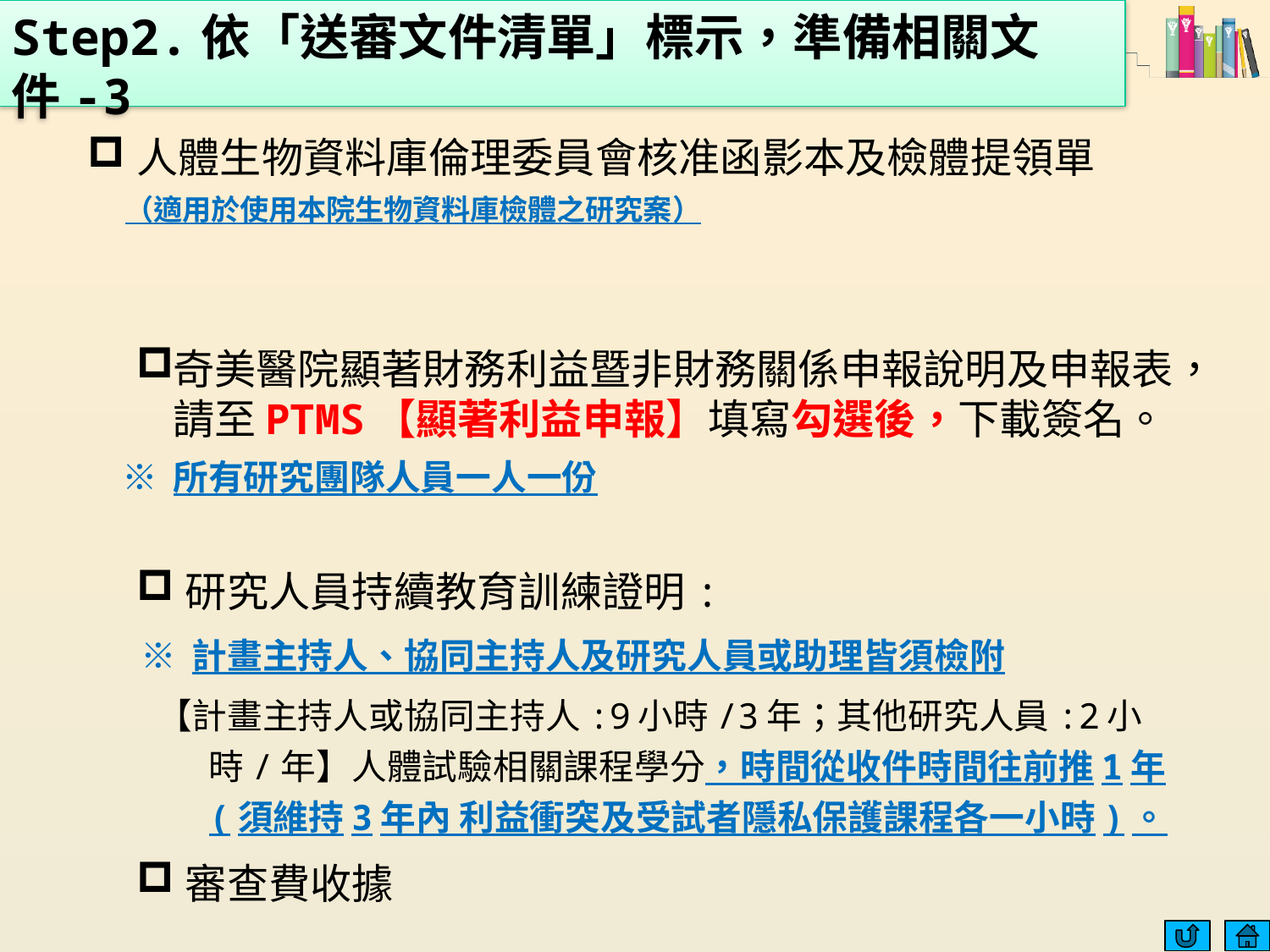

Step2.依「送審文件清單」標示，準備相關文件-3
人體生物資料庫倫理委員會核准函影本及檢體提領單
（適用於使用本院生物資料庫檢體之研究案）

# 展延核准函效期時，需檢附下列文件

奇美醫院顯著財務利益暨非財務關係申報說明及申報表，請至PTMS【顯著利益申報】填寫勾選後，下載簽名。
    ※ 所有研究團隊人員一人一份

研究人員持續教育訓練證明:
  ※ 計畫主持人、協同主持人及研究人員或助理皆須檢附
   【計畫主持人或協同主持人:9小時/3年；其他研究人員:2小時/年】人體試驗相關課程學分，時間從收件時間往前推1年(須維持3年內 利益衝突及受試者隱私保護課程各一小時)。
審查費收據